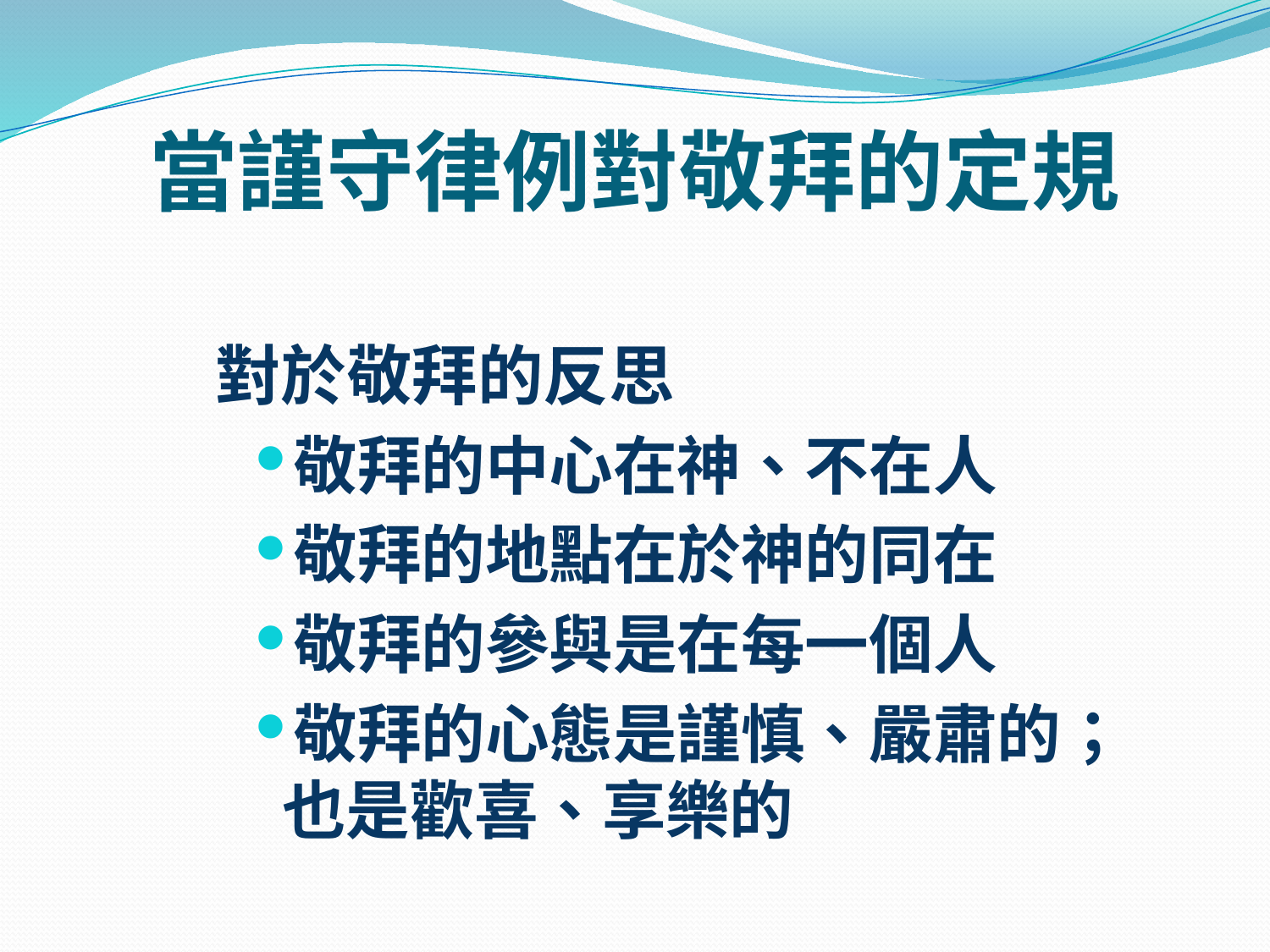

# 當謹守律例對敬拜的定規
對於敬拜的反思
敬拜的中心在神、不在人
敬拜的地點在於神的同在
敬拜的參與是在每一個人
敬拜的心態是謹慎、嚴肅的；也是歡喜、享樂的